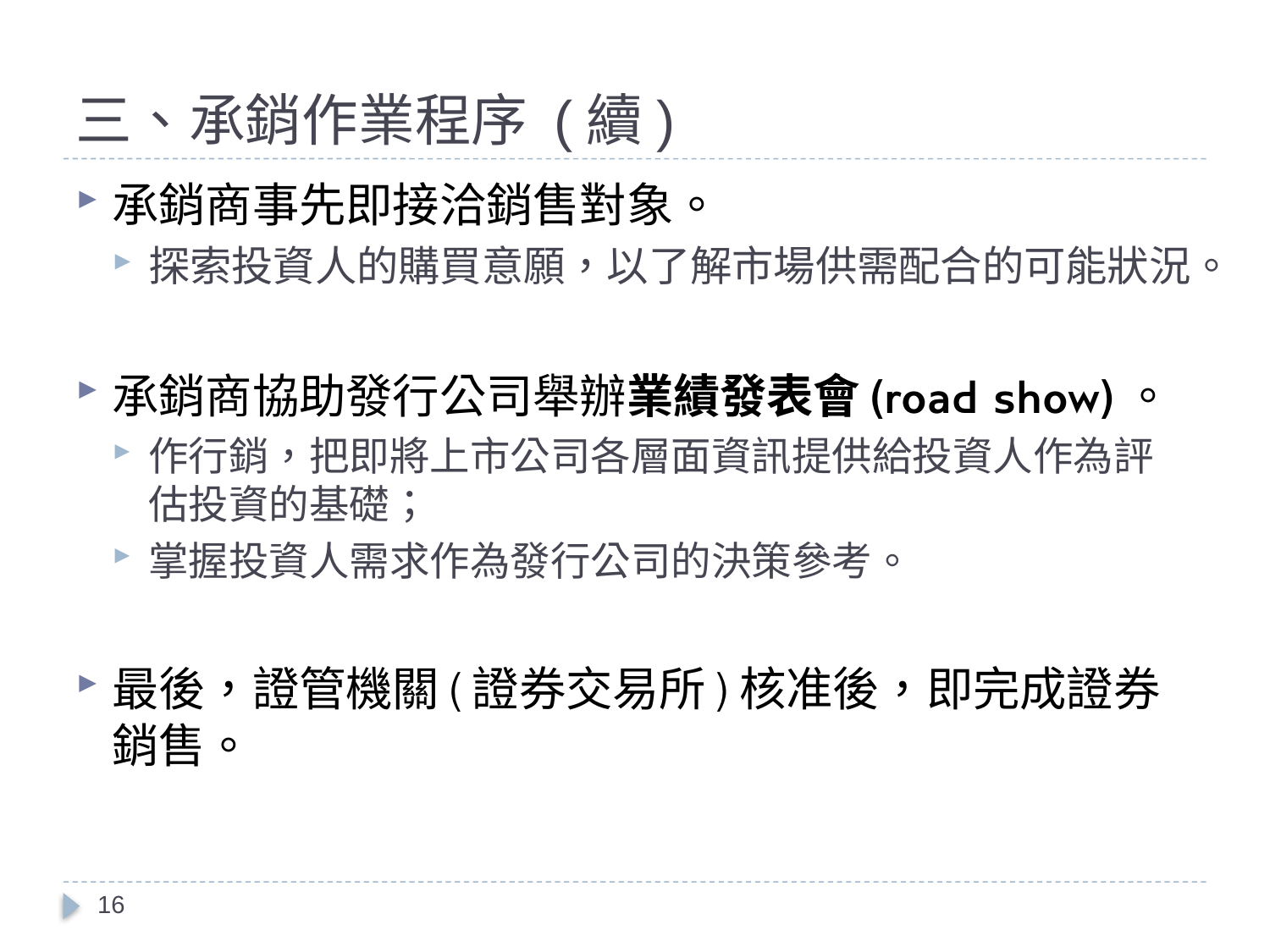

# 三、承銷作業程序 (續)
承銷商事先即接洽銷售對象。
探索投資人的購買意願，以了解市場供需配合的可能狀況。

承銷商協助發行公司舉辦業績發表會(road show)。
作行銷，把即將上市公司各層面資訊提供給投資人作為評估投資的基礎；
掌握投資人需求作為發行公司的決策參考。

最後，證管機關(證券交易所)核准後，即完成證券銷售。

16